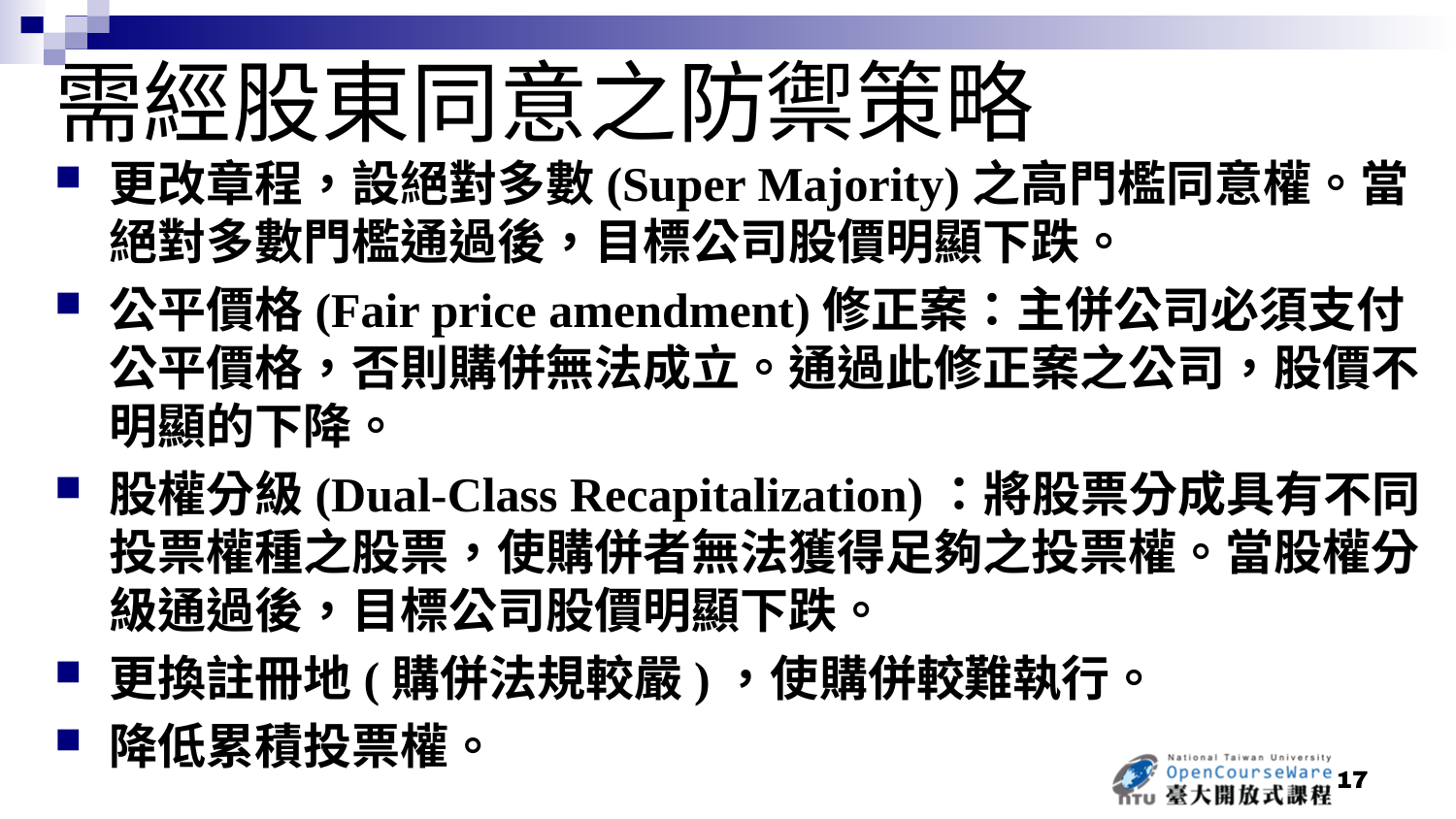

# 需經股東同意之防禦策略
更改章程，設絕對多數(Super Majority)之高門檻同意權。當絕對多數門檻通過後，目標公司股價明顯下跌。
公平價格(Fair price amendment)修正案：主併公司必須支付公平價格，否則購併無法成立。通過此修正案之公司，股價不明顯的下降。
股權分級(Dual-Class Recapitalization)：將股票分成具有不同投票權種之股票，使購併者無法獲得足夠之投票權。當股權分級通過後，目標公司股價明顯下跌。
更換註冊地(購併法規較嚴)，使購併較難執行。
降低累積投票權。
17